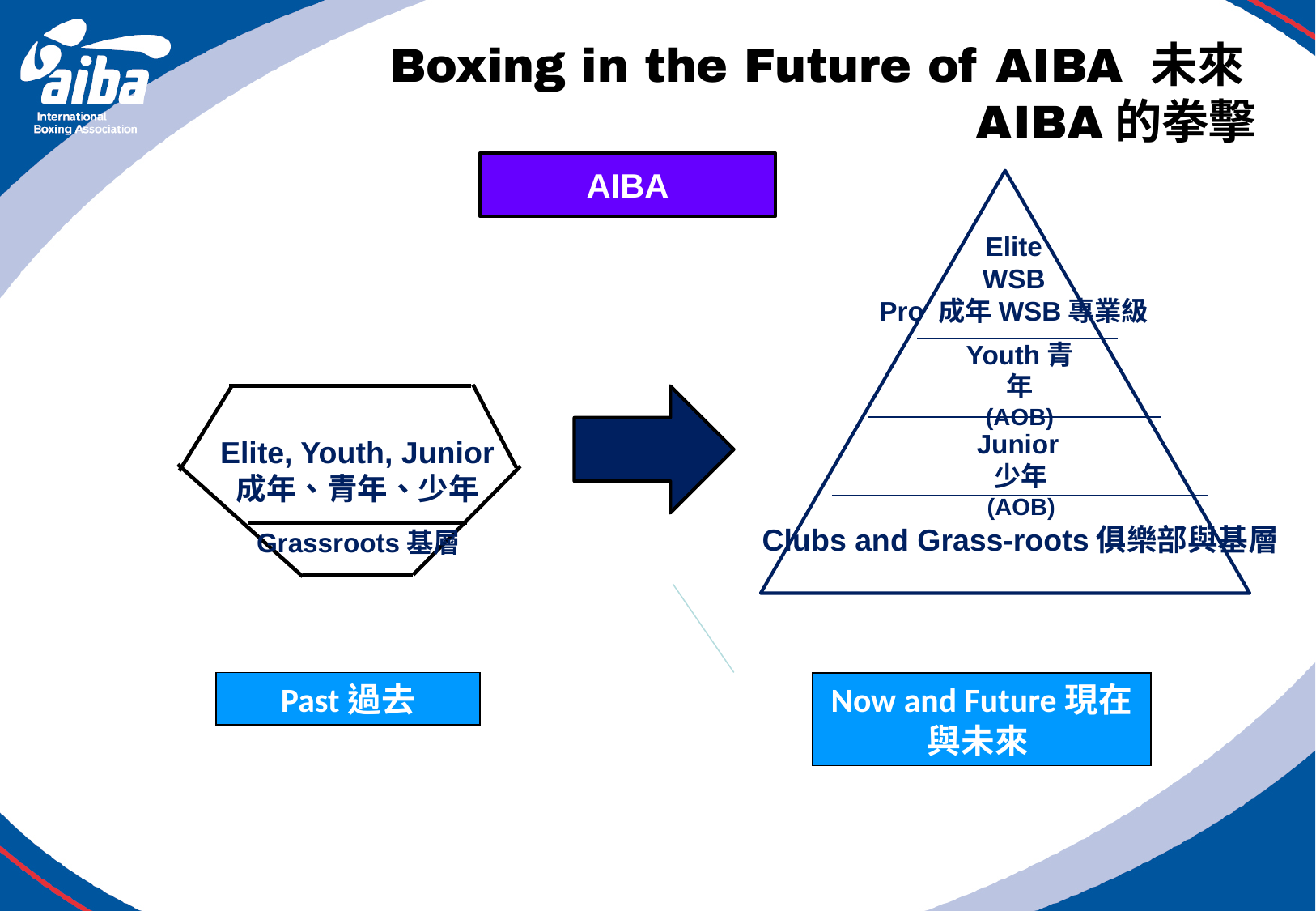

Boxing in the Future of AIBA 未來AIBA的拳擊
AIBA

Elite
WSB
Pro 成年WSB專業級
Junior少年
(AOB)
Clubs and Grass-roots俱樂部與基層
Youth青年
(AOB)

Elite, Youth, Junior
成年、青年、少年
Grassroots基層
Past過去
Now and Future現在與未來